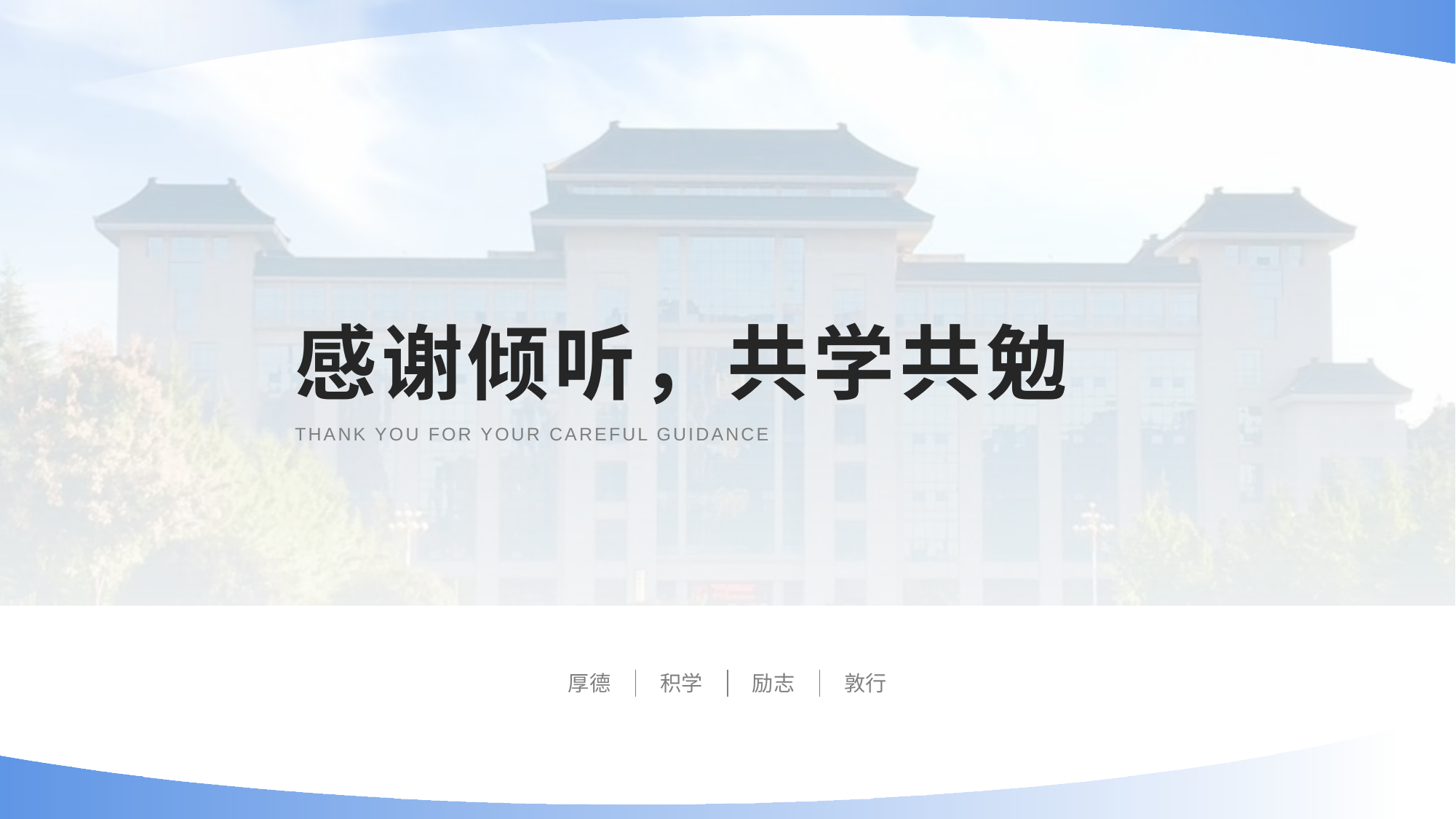

# 感谢倾听，共学共勉
THANK YOU FOR YOUR CAREFUL GUIDANCE